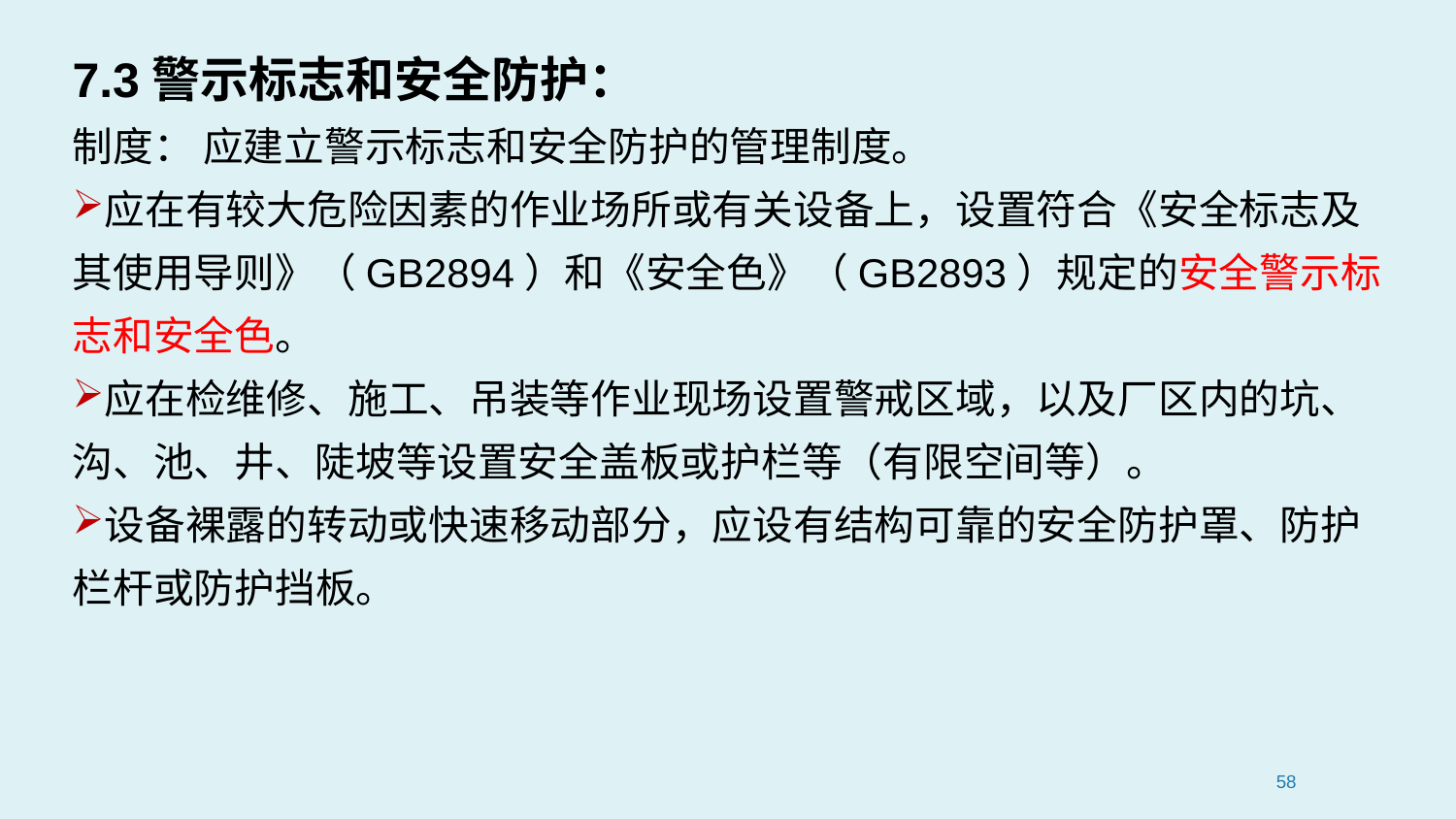

7.3警示标志和安全防护：
制度： 应建立警示标志和安全防护的管理制度。
应在有较大危险因素的作业场所或有关设备上，设置符合《安全标志及其使用导则》（GB2894）和《安全色》（GB2893）规定的安全警示标志和安全色。
应在检维修、施工、吊装等作业现场设置警戒区域，以及厂区内的坑、沟、池、井、陡坡等设置安全盖板或护栏等（有限空间等）。
设备裸露的转动或快速移动部分，应设有结构可靠的安全防护罩、防护栏杆或防护挡板。
                                     58